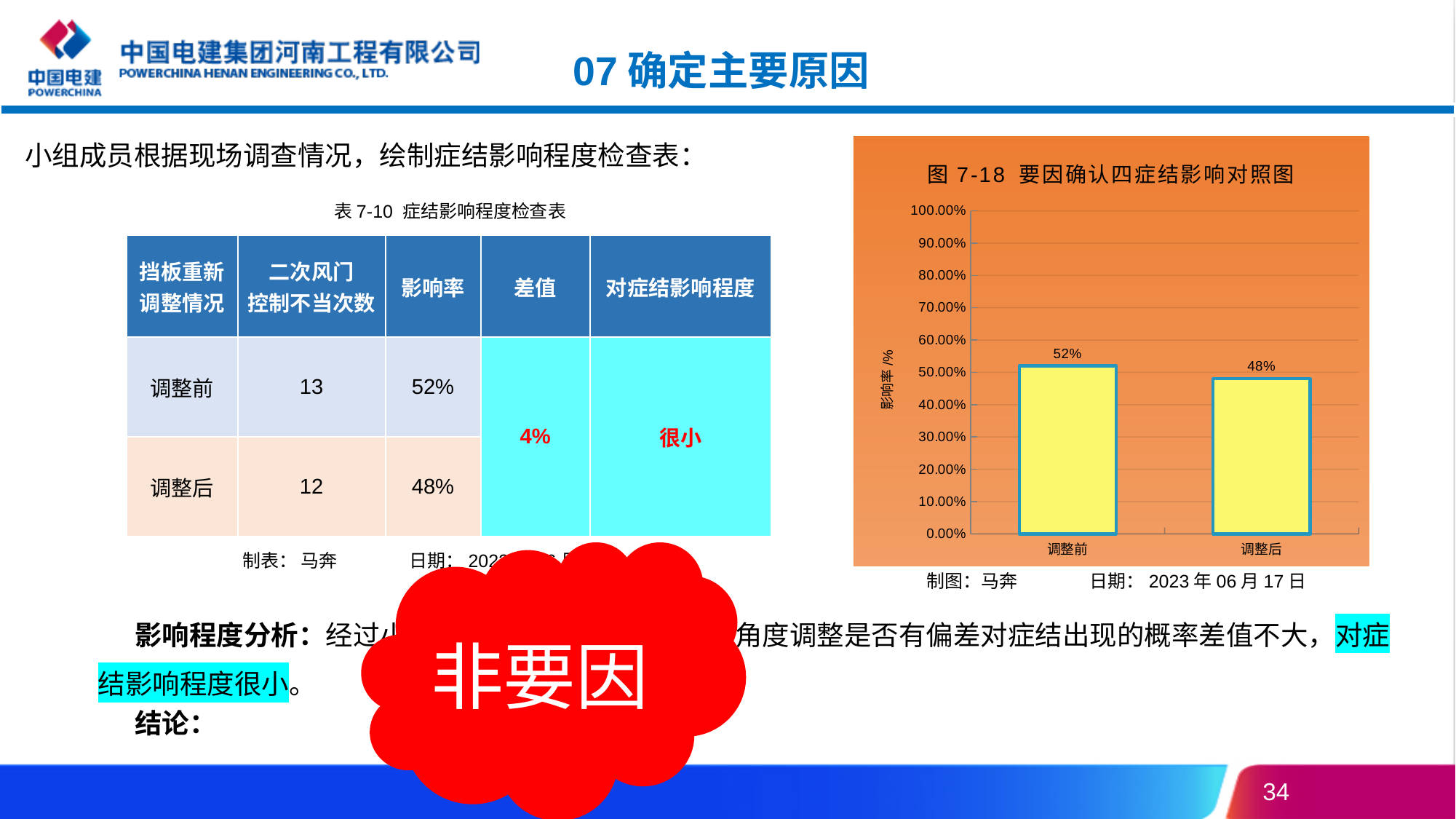

07确定主要原因
小组成员根据现场调查情况，绘制症结影响程度检查表：

### Chart: 图7-18 要因确认四症结影响对照图

| Category | 影响率 |
|---|---|
| 调整前 | 0.52 |
| 调整后 | 0.48 |
表7-10 症结影响程度检查表
| 挡板重新调整情况 | 二次风门 控制不当次数 | 影响率 | 差值 | 对症结影响程度 |
| --- | --- | --- | --- | --- |
| 调整前 | 13 | 52% | 4% | 很小 |
| 调整后 | 12 | 48% |  |  |
非要因
制表： 马奔                  日期：2023年06月17日
制图：马奔                  日期：2023年06月17日
影响程度分析：经过小组成员调查发现，风门挡板角度调整是否有偏差对症结出现的概率差值不大，对症结影响程度很小。
结论：